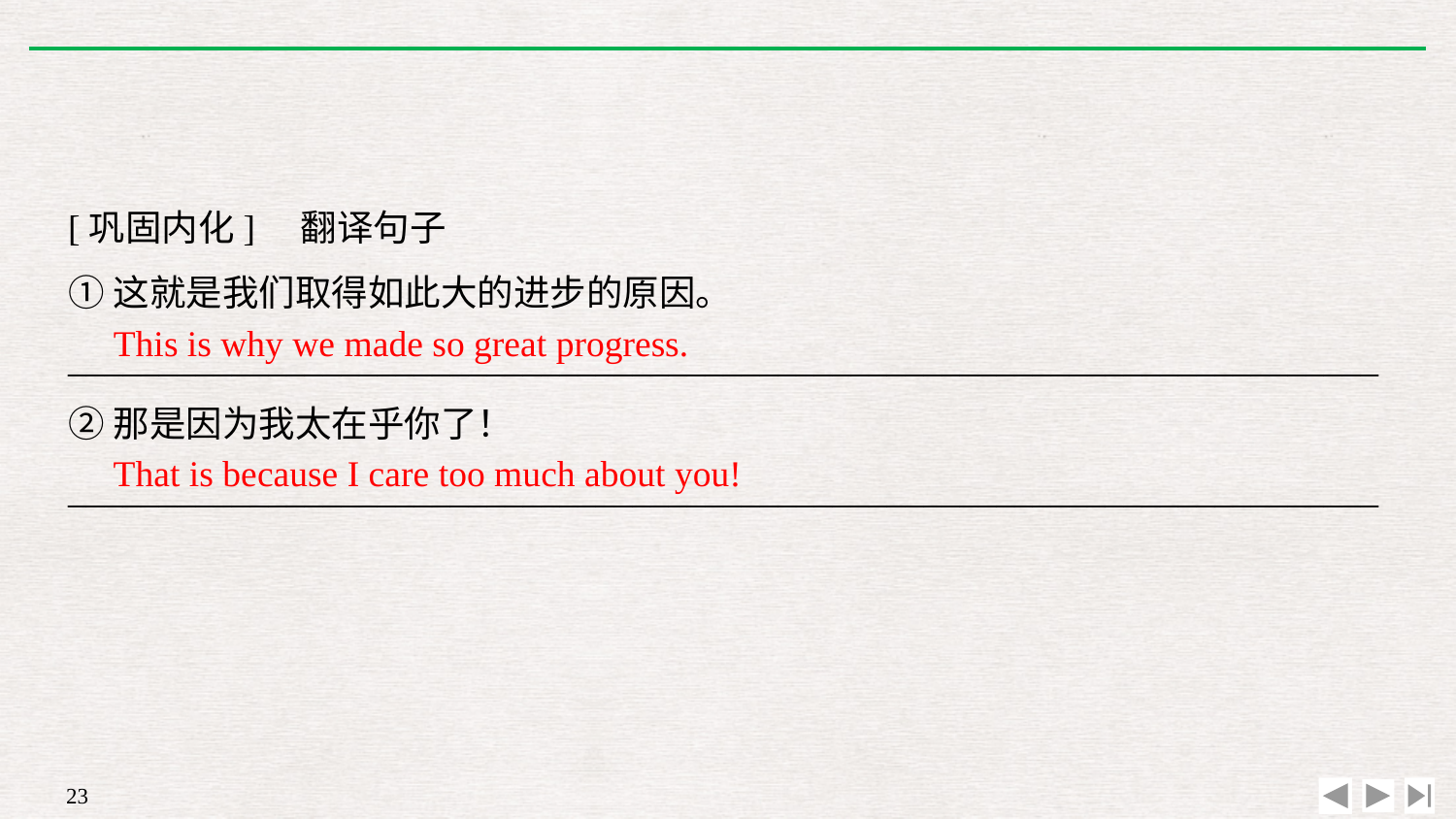

[巩固内化]　翻译句子
①这就是我们取得如此大的进步的原因。
________________________________________________________________________
②那是因为我太在乎你了！
________________________________________________________________________
This is why we made so great progress.
That is because I care too much about you!